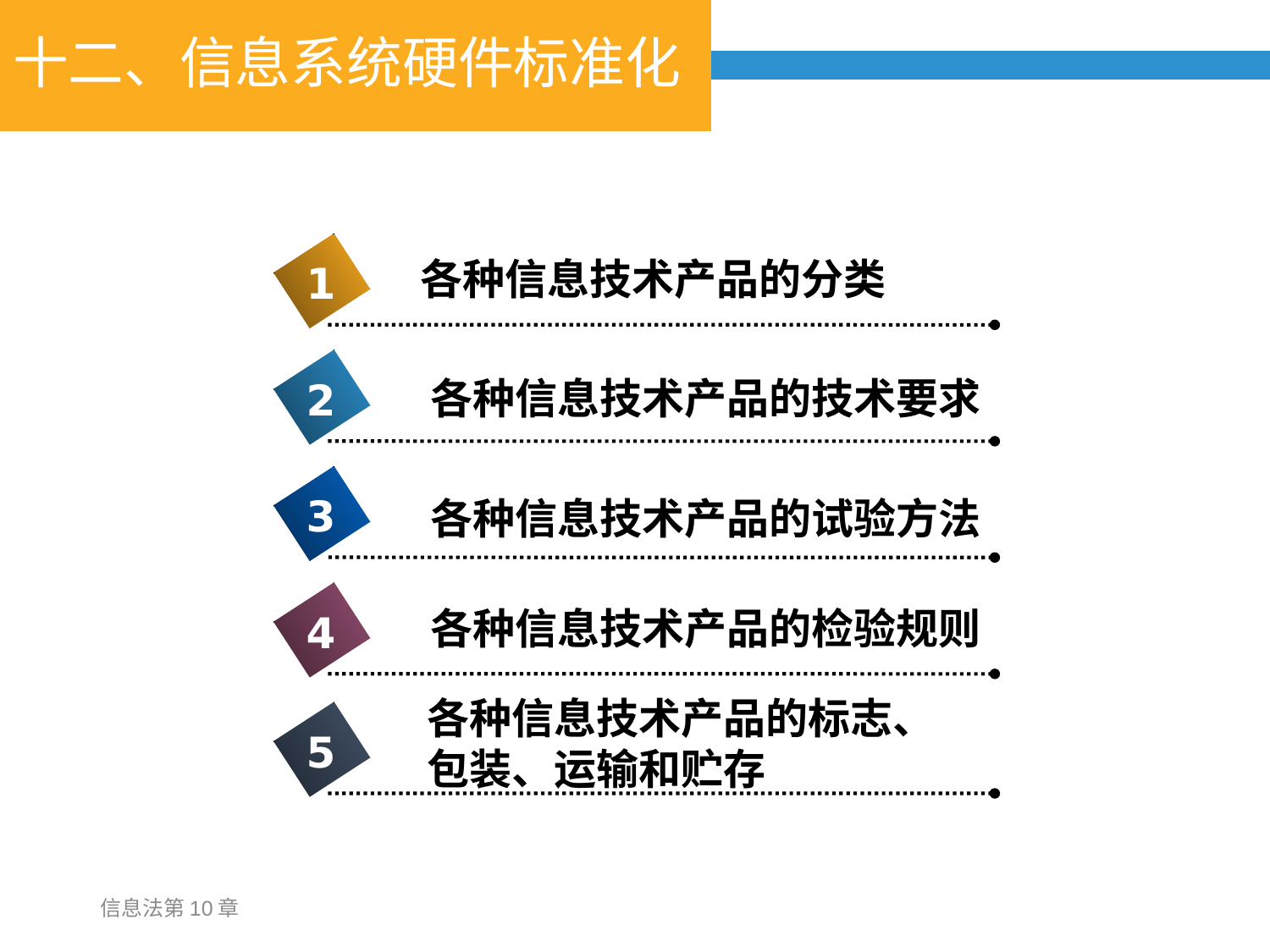

# 十二、信息系统硬件标准化

各种信息技术产品的分类
1

各种信息技术产品的技术要求
2

3
各种信息技术产品的试验方法

各种信息技术产品的检验规则
4

各种信息技术产品的标志、包装、运输和贮存

5

信息法第10章